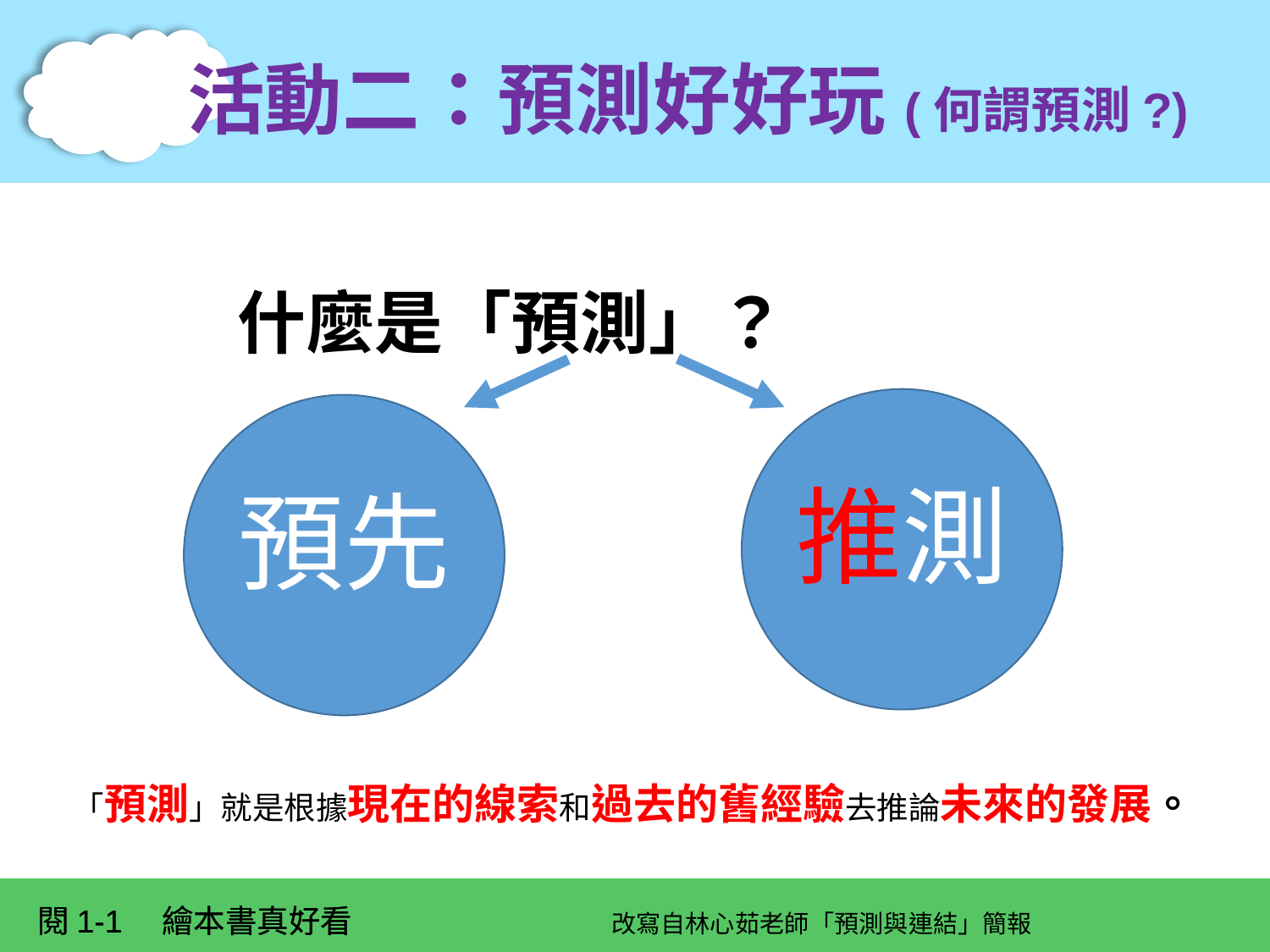

# 活動二：預測好好玩(何謂預測?)
什麼是「預測」？

推測

預先
「預測」就是根據現在的線索和過去的舊經驗去推論未來的發展。